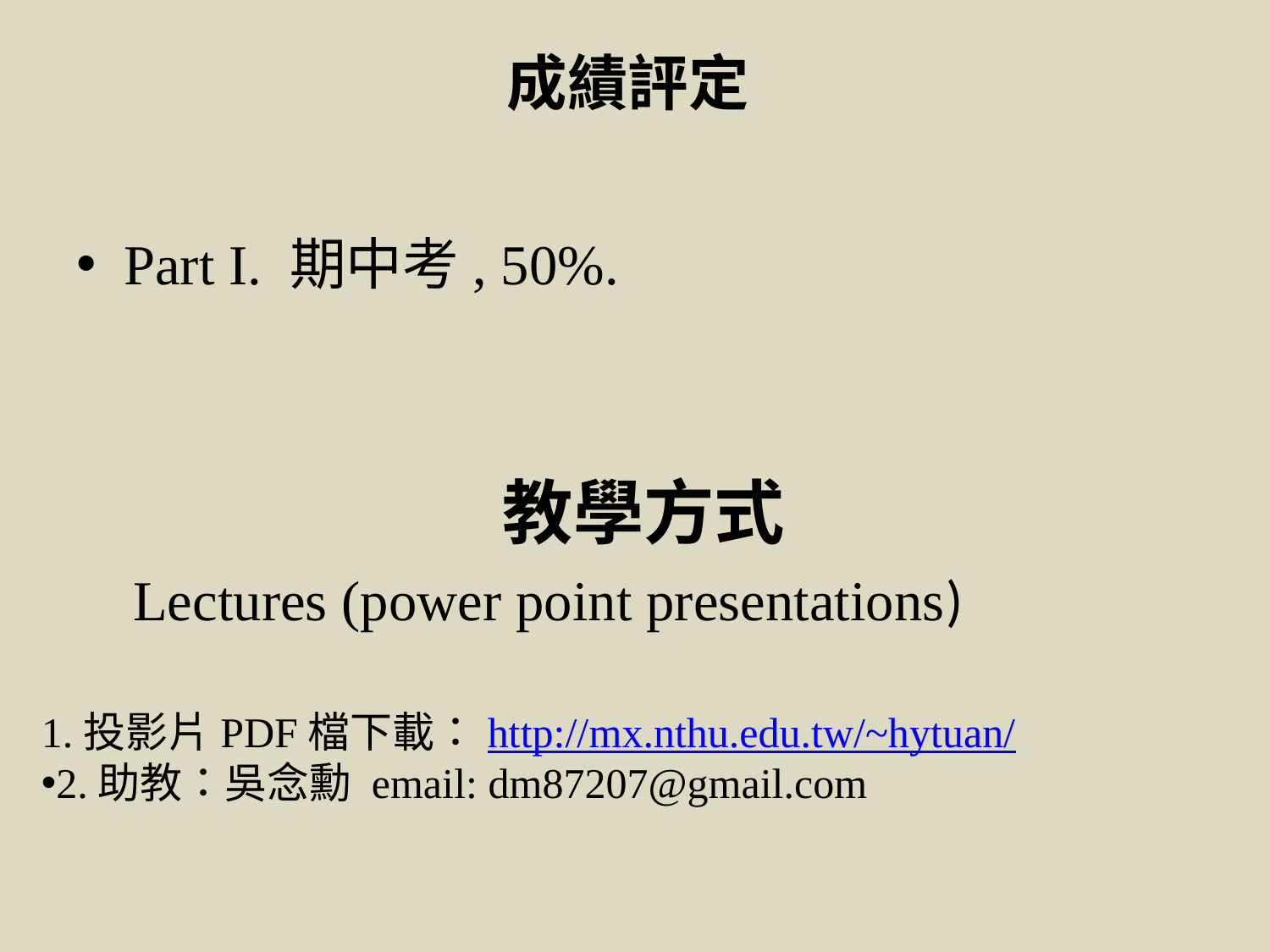

# 成績評定
Part I. 期中考, 50%.

                                教學方式
    Lectures (power point presentations)

1.投影片PDF檔下載：http://mx.nthu.edu.tw/~hytuan/
2.助教：吳念勳 email: dm87207@gmail.com